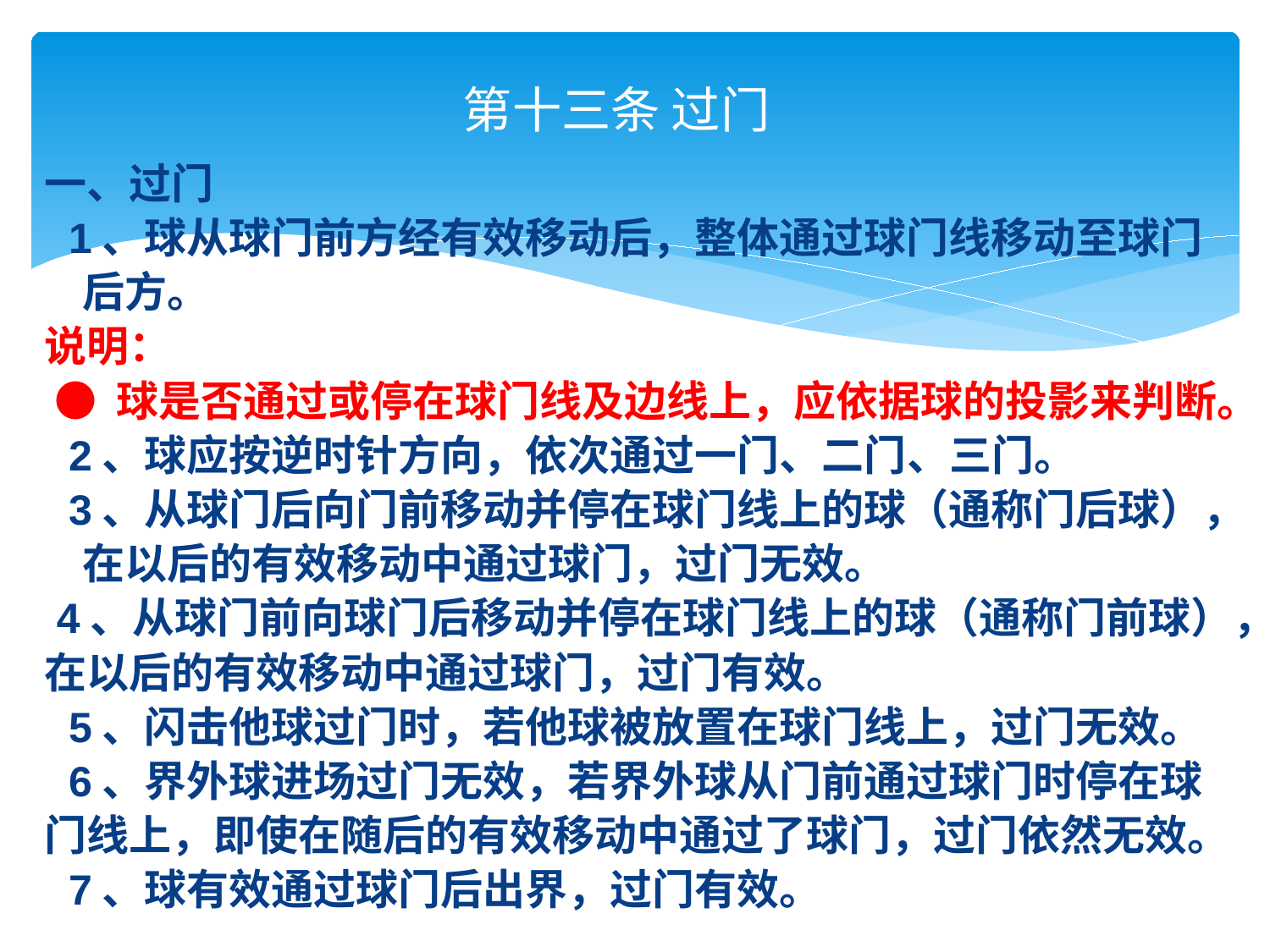

# 第十三条 过门
一、过门
  1、球从球门前方经有效移动后，整体通过球门线移动至球门后方。
说明：
 ● 球是否通过或停在球门线及边线上，应依据球的投影来判断。
  2、球应按逆时针方向，依次通过一门、二门、三门。
  3、从球门后向门前移动并停在球门线上的球（通称门后球），在以后的有效移动中通过球门，过门无效。
 4、从球门前向球门后移动并停在球门线上的球（通称门前球），在以后的有效移动中通过球门，过门有效。
  5、闪击他球过门时，若他球被放置在球门线上，过门无效。
  6、界外球进场过门无效，若界外球从门前通过球门时停在球门线上，即使在随后的有效移动中通过了球门，过门依然无效。
  7、球有效通过球门后出界，过门有效。